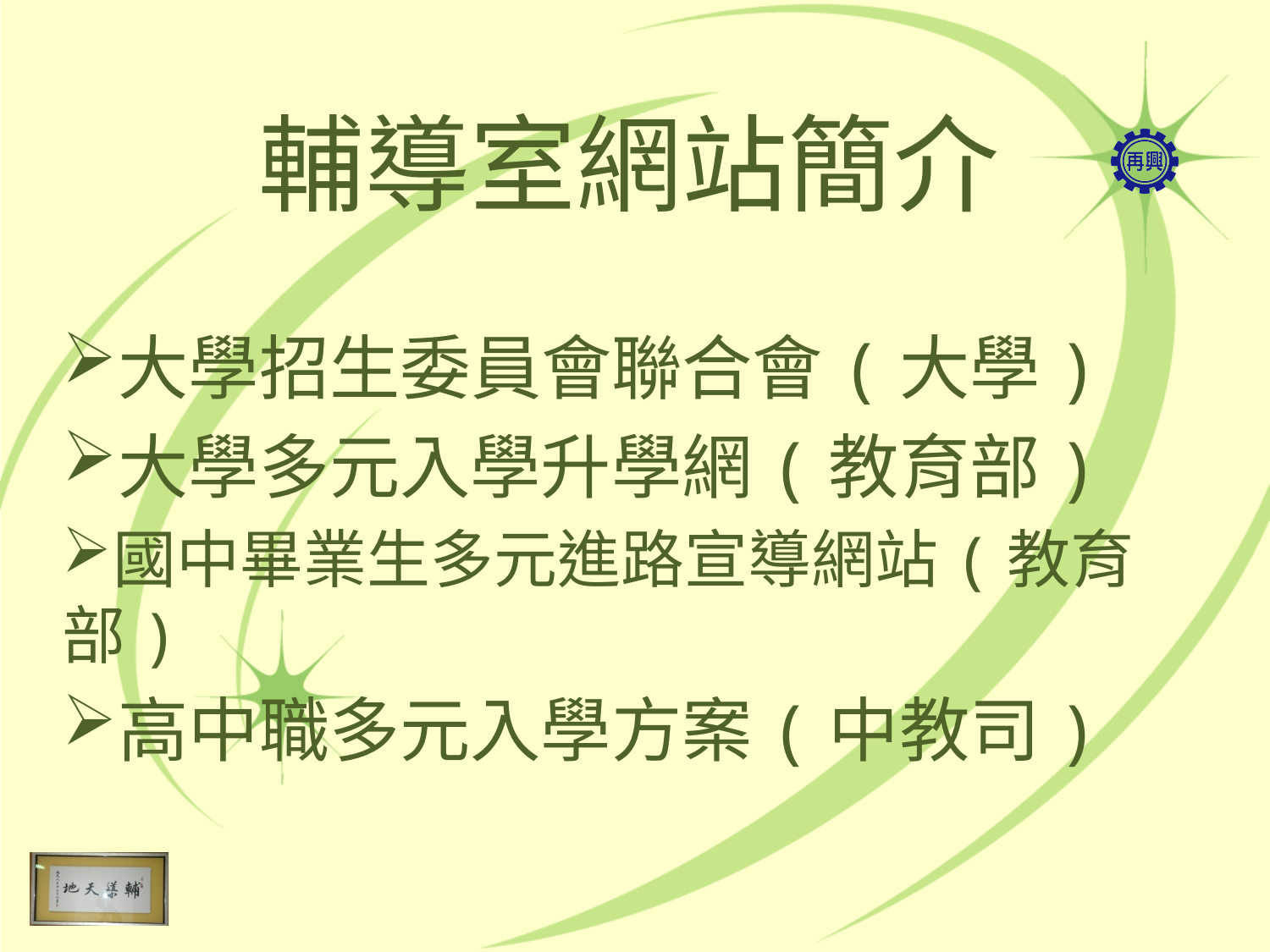

# 輔導室網站簡介
大學招生委員會聯合會(大學)
大學多元入學升學網(教育部)
國中畢業生多元進路宣導網站(教育部)
高中職多元入學方案(中教司)